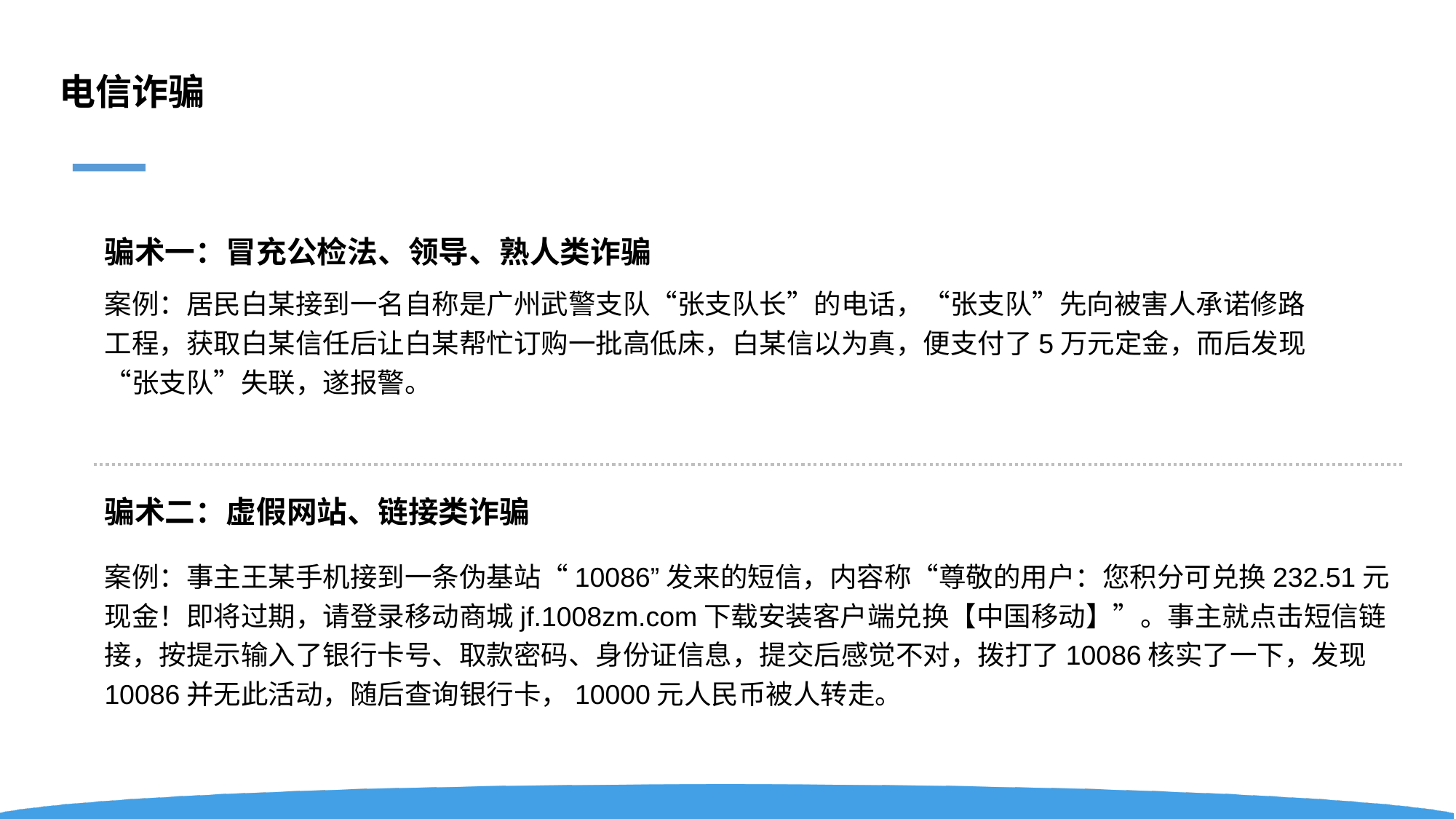

# 电信诈骗

骗术一：冒充公检法、领导、熟人类诈骗
案例：居民白某接到一名自称是广州武警支队“张支队长”的电话，“张支队”先向被害人承诺修路工程，获取白某信任后让白某帮忙订购一批高低床，白某信以为真，便支付了5万元定金，而后发现“张支队”失联，遂报警。
骗术二：虚假网站、链接类诈骗
案例：事主王某手机接到一条伪基站“10086”发来的短信，内容称“尊敬的用户：您积分可兑换232.51元现金！即将过期，请登录移动商城jf.1008zm.com下载安装客户端兑换【中国移动】”。事主就点击短信链接，按提示输入了银行卡号、取款密码、身份证信息，提交后感觉不对，拨打了10086核实了一下，发现10086并无此活动，随后查询银行卡，10000元人民币被人转走。